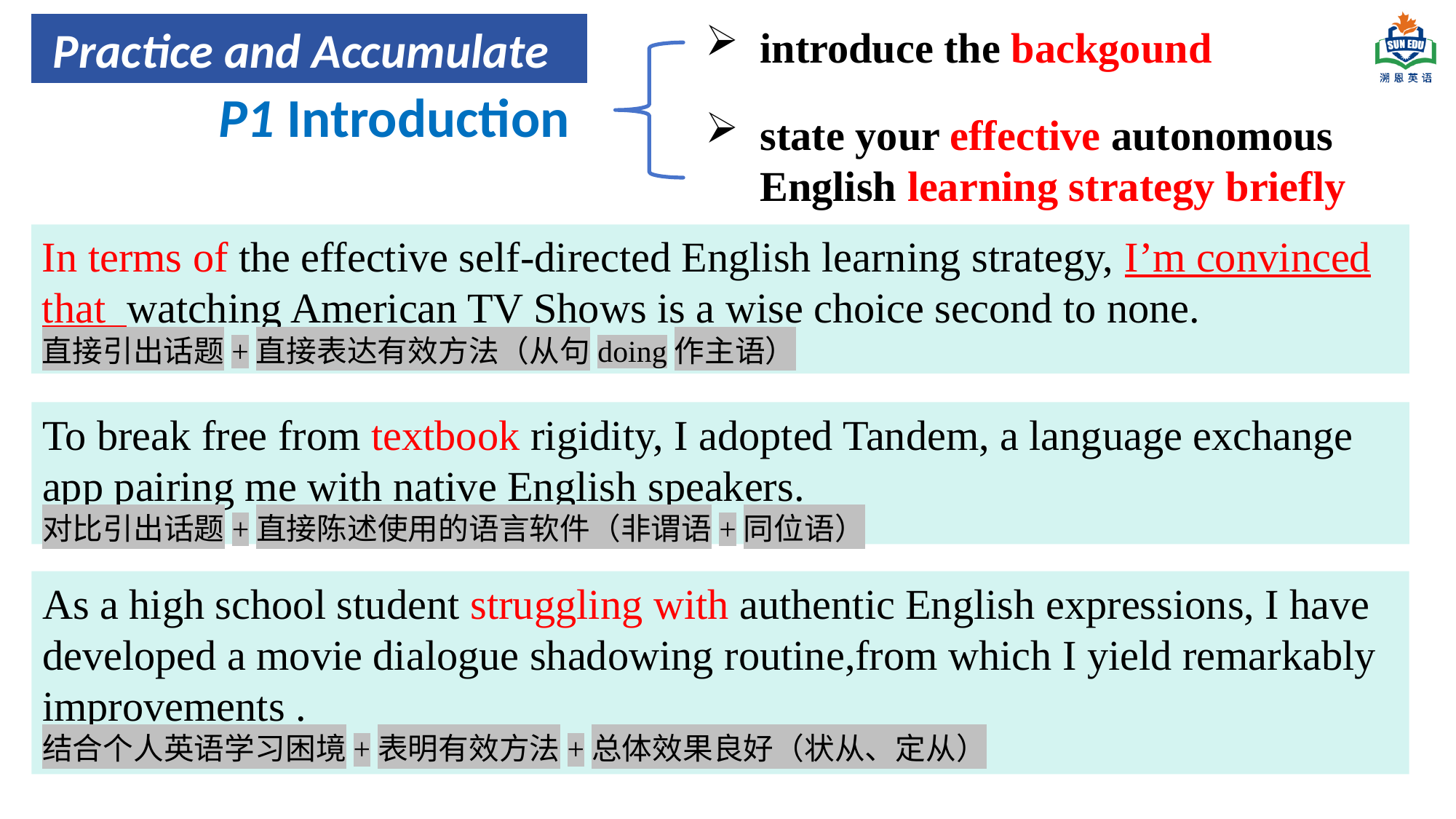

Practice and Accumulate
introduce the backgound

P1 Introduction
state your effective autonomous English learning strategy briefly
In terms of the effective self-directed English learning strategy, I’m convinced that  watching American TV Shows is a wise choice second to none.
直接引出话题+直接表达有效方法（从句doing作主语）
To break free from textbook rigidity, I adopted Tandem, a language exchange app pairing me with native English speakers.
对比引出话题+直接陈述使用的语言软件（非谓语+同位语）
As a high school student struggling with authentic English expressions, I have developed a movie dialogue shadowing routine,from which I yield remarkably improvements .
结合个人英语学习困境+表明有效方法+总体效果良好（状从、定从）